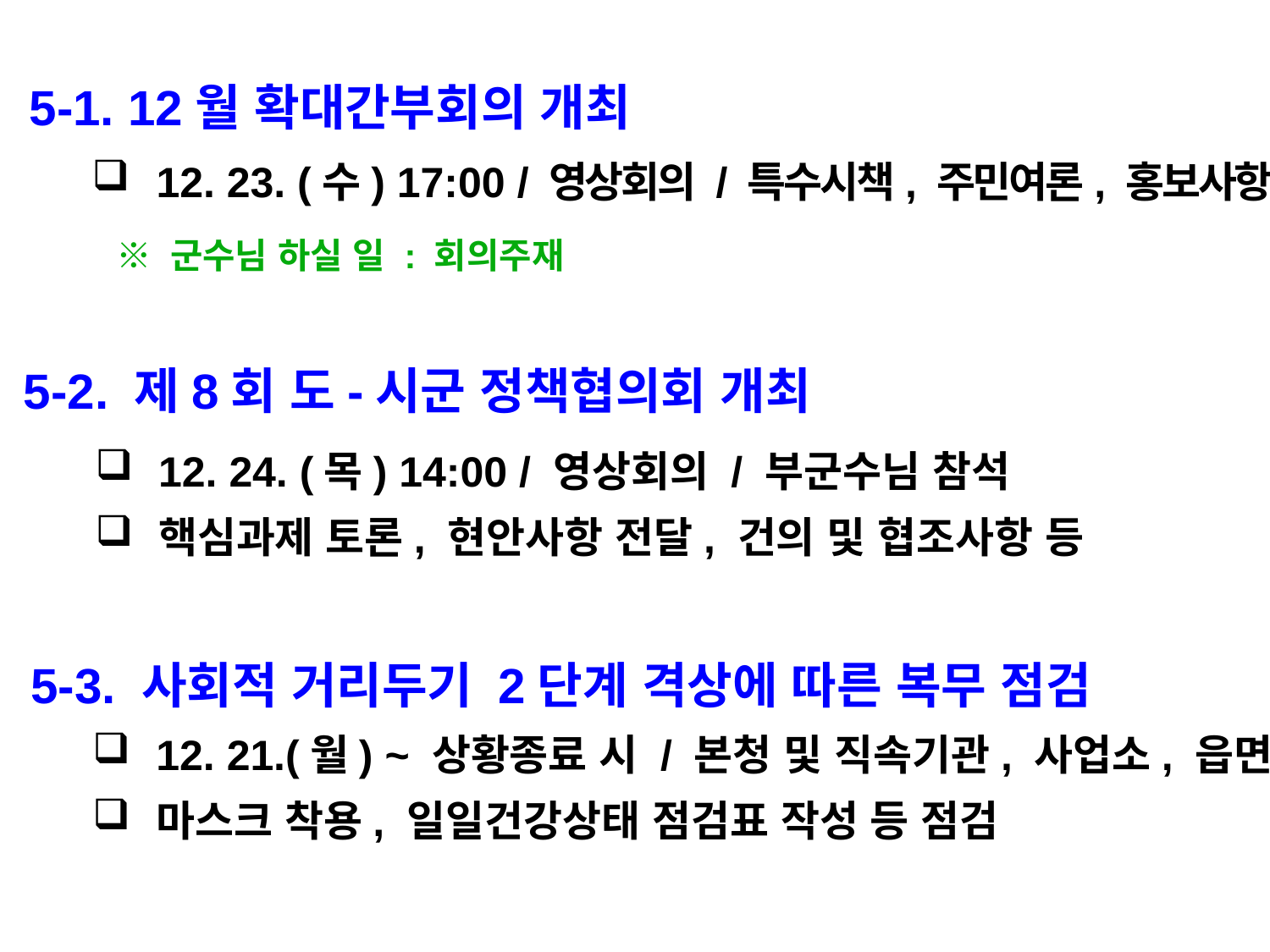

5-1. 12월 확대간부회의 개최
12. 23. (수) 17:00 / 영상회의 / 특수시책, 주민여론, 홍보사항 등
  ※ 군수님 하실 일 : 회의주재
  5-2. 제8회 도-시군 정책협의회 개최
12. 24. (목) 14:00 / 영상회의 / 부군수님 참석
핵심과제 토론, 현안사항 전달, 건의 및 협조사항 등
5-3. 사회적 거리두기 2단계 격상에 따른 복무 점검
12. 21.(월) ~ 상황종료 시 / 본청 및 직속기관, 사업소, 읍면
마스크 착용, 일일건강상태 점검표 작성 등 점검